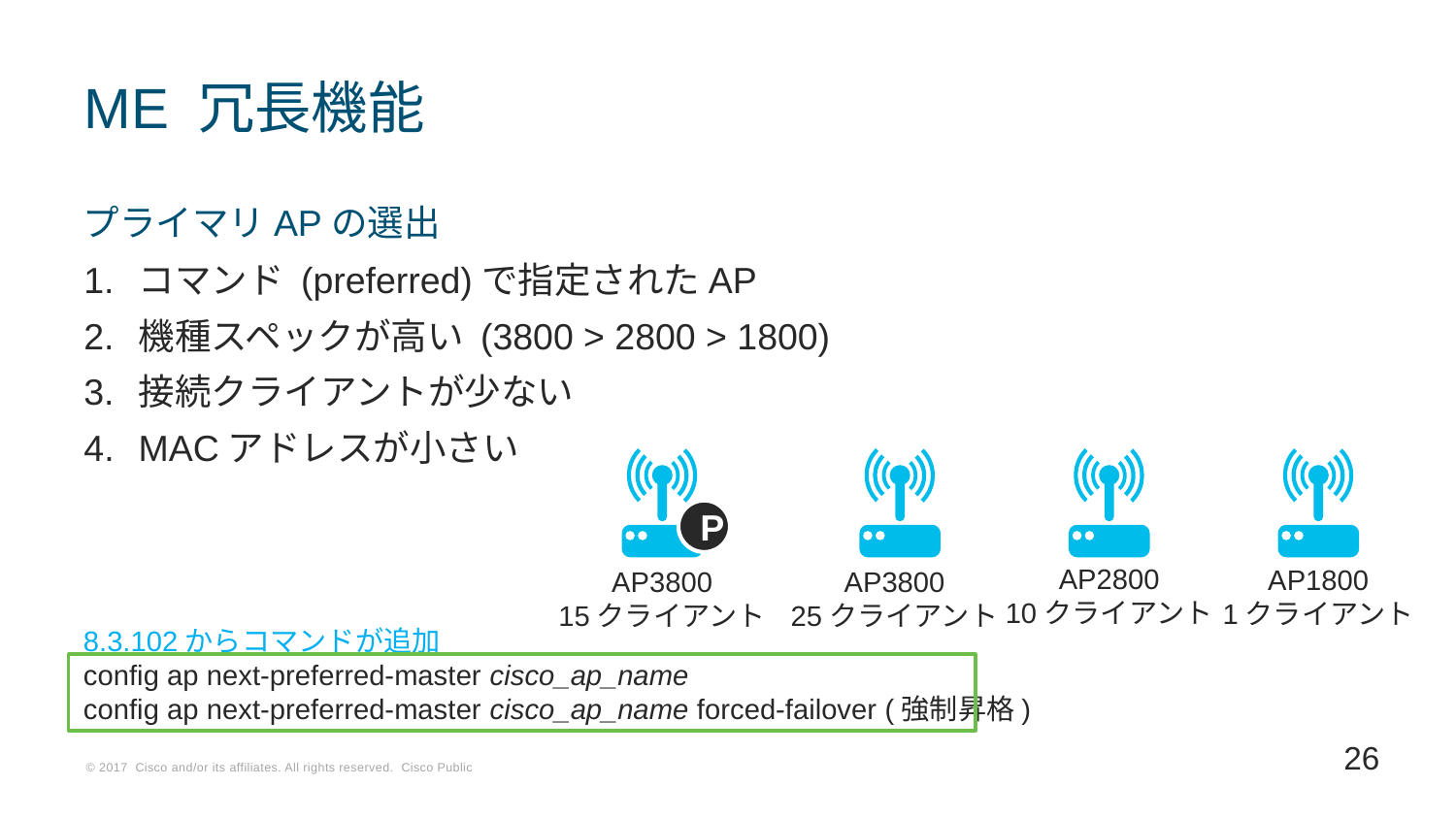

# ME 冗長機能
プライマリAPの選出
コマンド (preferred)で指定されたAP
機種スペックが高い (3800 > 2800 > 1800)
接続クライアントが少ない
MACアドレスが小さい

P
AP2800
10クライアント
AP1800
1クライアント
AP3800
25クライアント
AP3800
15クライアント
8.3.102からコマンドが追加
config ap next-preferred-master cisco_ap_name
config ap next-preferred-master cisco_ap_name forced-failover (強制昇格)